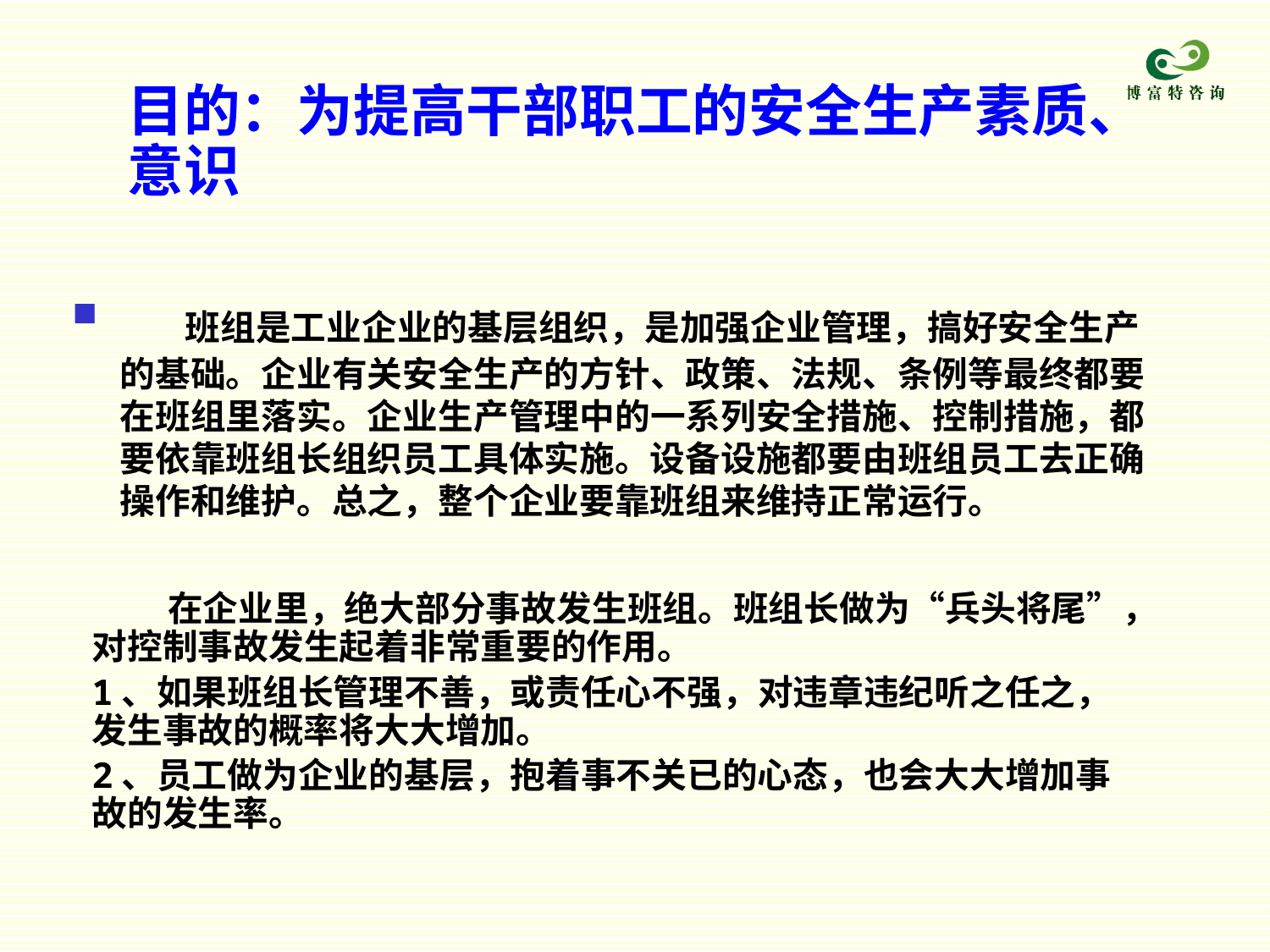

目的：为提高干部职工的安全生产素质、意识
    班组是工业企业的基层组织，是加强企业管理，搞好安全生产的基础。企业有关安全生产的方针、政策、法规、条例等最终都要在班组里落实。企业生产管理中的一系列安全措施、控制措施，都要依靠班组长组织员工具体实施。设备设施都要由班组员工去正确操作和维护。总之，整个企业要靠班组来维持正常运行。
    　在企业里，绝大部分事故发生班组。班组长做为“兵头将尾”，对控制事故发生起着非常重要的作用。
1、如果班组长管理不善，或责任心不强，对违章违纪听之任之，发生事故的概率将大大增加。
2、员工做为企业的基层，抱着事不关已的心态，也会大大增加事故的发生率。